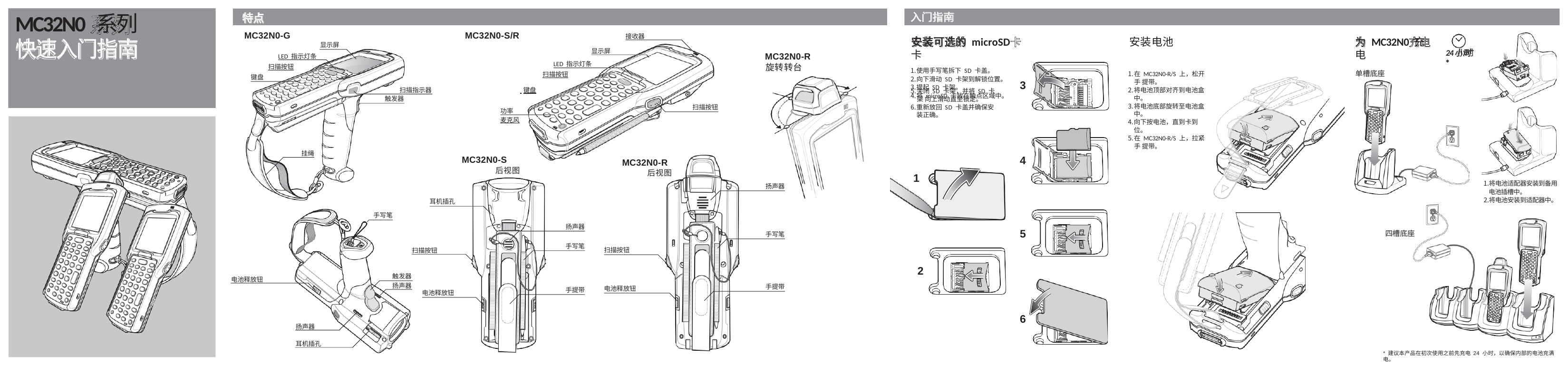

入门指南
# MC32N0 系列
快速入门指南
特点

MC32N0-G
MC32N0-S/R
接收器

安装可选的 microSD 卡
使用手写笔拆下 SD 卡盖。
向下滑动 SD 卡架到解锁位置。
提起 SD 卡架。
将 microSD 卡放在触点区域中。
安装电池
为 MC32N0 充电
单槽底座

显示屏

显示屏
24 小时*
LED 指示灯条
扫描按钮

MC32N0-R
旋转转台

LED 指示灯条
扫描按钮

在 MC32N0-R/S 上，松开手 提带。
将电池顶部对齐到电池盒中。
将电池底部旋转至电池盒中。
向下按电池，直到卡到位。
在 MC32N0-R/S 上，拉紧手 提带。
键盘

3

扫描指示器 触发器
 键盘
关闭 SD 卡架，并将 SD 卡架 向上滑动直至锁定。
重新放回 SD 卡盖并确保安装正确。

扫描按钮

功率
麦克风

挂绳
4
MC32N0-S
后视图

MC32N0-R
后视图

1

将电池适配器安装到备用 电池插槽中。
将电池安装到适配器中。

扬声器

耳机插孔

手写笔

扬声器
5
四槽底座
手写笔

手写笔
扫描按钮
扫描按钮

2

触发器

电池释放钮

扬声器
手提带

电池释放钮
手提带
电池释放钮

6

扬声器

耳机插孔
* 建议本产品在初次使用之前先充电 24 小时，以确保内部的电池充满电。